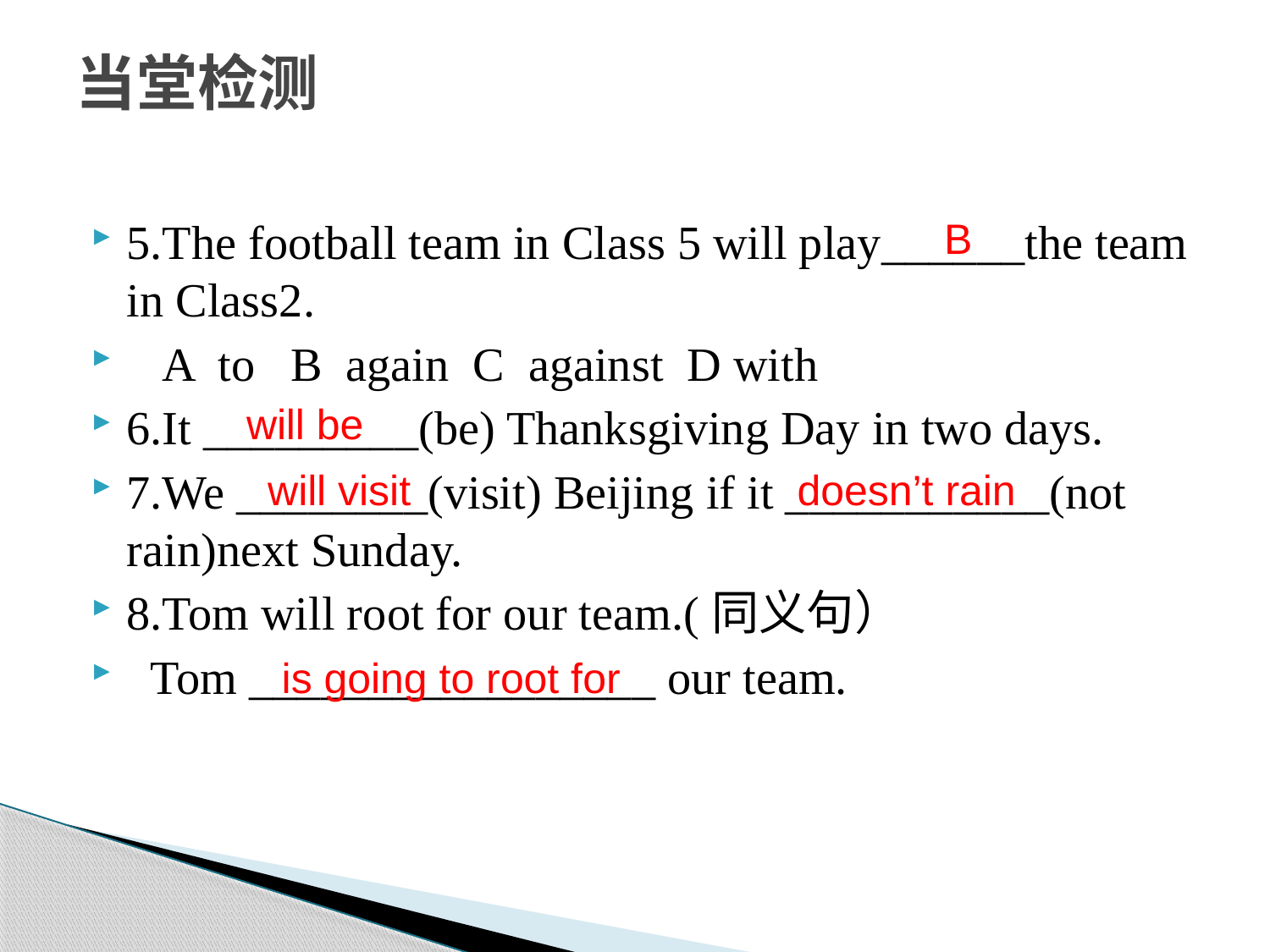

# 当堂检测
5.The football team in Class 5 will play______the team in Class2.
   A  to   B  again  C  against  D with
6.It _________(be) Thanksgiving Day in two days.
7.We ________(visit) Beijing if it ___________(not rain)next Sunday.
8.Tom will root for our team.(同义句）
  Tom _________________ our team.
B
will be
will visit
doesn’t rain
is going to root for